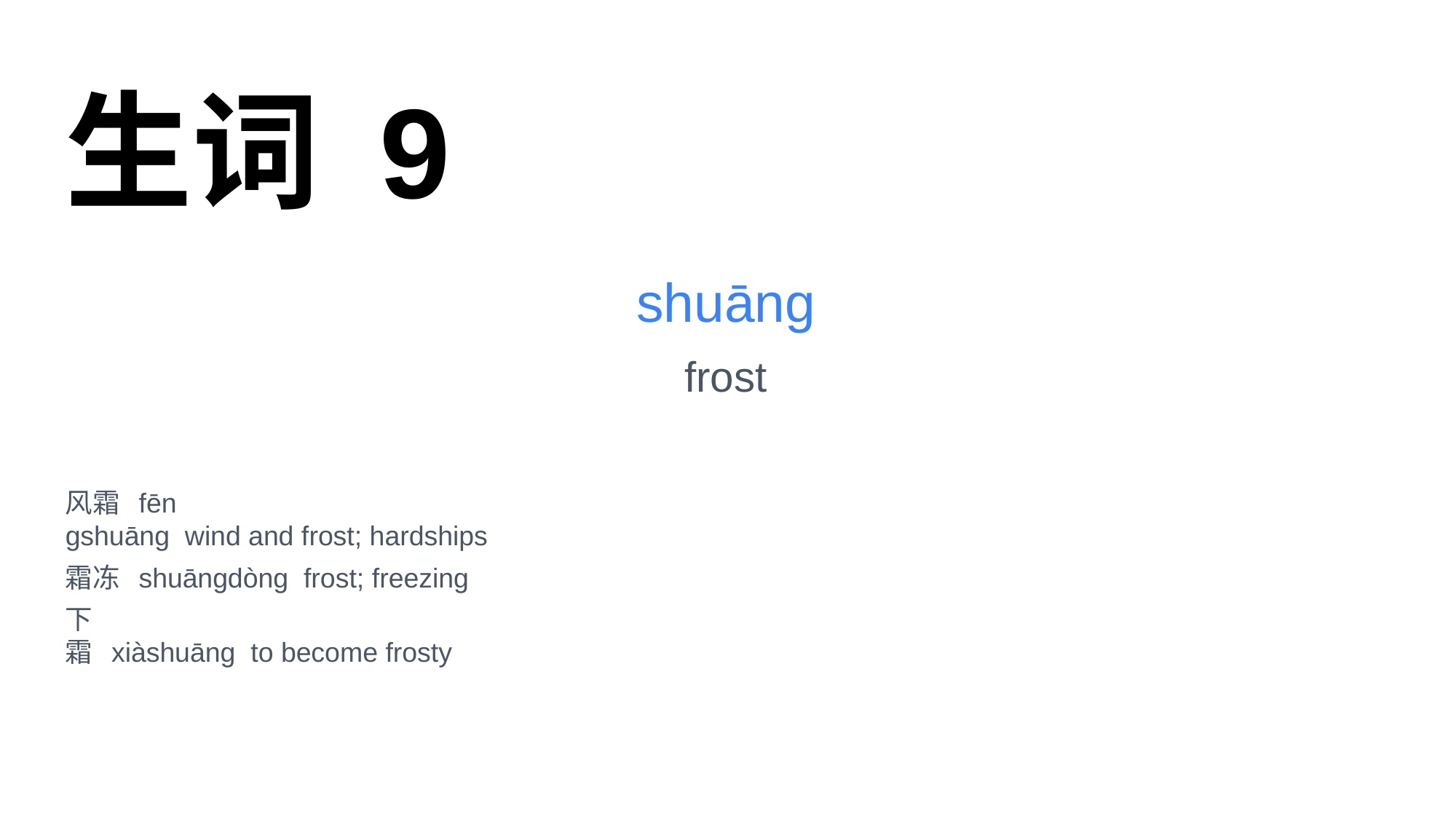

生词 9
shuāng
frost
风霜  fēn
gshuāng  wind and frost; hardships
霜冻  shuāngdòng  frost; freezing
下
霜  xiàshuāng  to become frosty